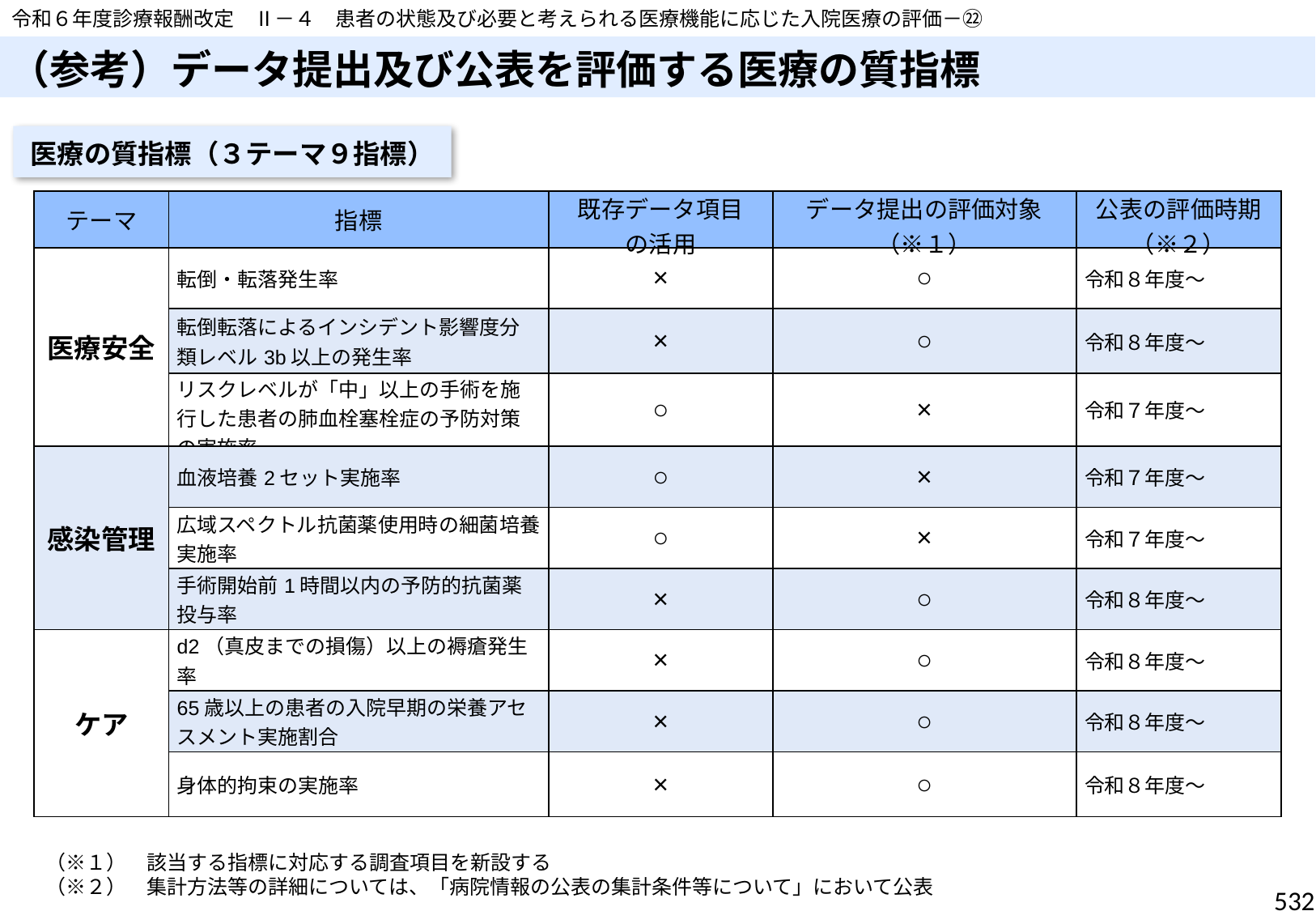

令和６年度診療報酬改定　Ⅱ－４　患者の状態及び必要と考えられる医療機能に応じた入院医療の評価－㉒
# （参考）データ提出及び公表を評価する医療の質指標
医療の質指標（３テーマ９指標）
| テーマ | 指標 | 既存データ項目 の活用 | データ提出の評価対象 （※１） | 公表の評価時期 （※２） |
| --- | --- | --- | --- | --- |
| 医療安全 | 転倒・転落発生率 | × | ○ | 令和８年度～ |
| 【新】心不全患者情報/ バイオマーカー | 転倒転落によるインシデント影響度分類レベル3b以上の発生率 | × | ○ | 令和８年度～ |
| 【新】解離性大動脈瘤情報/発症時期 | リスクレベルが「中」以上の手術を施行した患者の肺血栓塞栓症の予防対策の実施率 | ○ | × | 令和７年度～ |
| 感染管理 | 血液培養2セット実施率 | ○ | × | 令和７年度～ |
| 身長・体重 | 広域スペクトル抗菌薬使用時の細菌培養実施率 | ○ | × | 令和７年度～ |
| 栄養情報 （旧：要介護情報） | 手術開始前1時間以内の予防的抗菌薬投与率 | × | ○ | 令和８年度～ |
| ケア | d2（真皮までの損傷）以上の褥瘡発生率 | × | ○ | 令和８年度～ |
| ＮＹＨＡ | 65歳以上の患者の入院早期の栄養アセスメント実施割合 | × | ○ | 令和８年度～ |
| 血行動態的特徴 | 身体的拘束の実施率 | × | ○ | 令和８年度～ |
（※１）　該当する指標に対応する調査項目を新設する
（※２）　集計方法等の詳細については、「病院情報の公表の集計条件等について」において公表
532